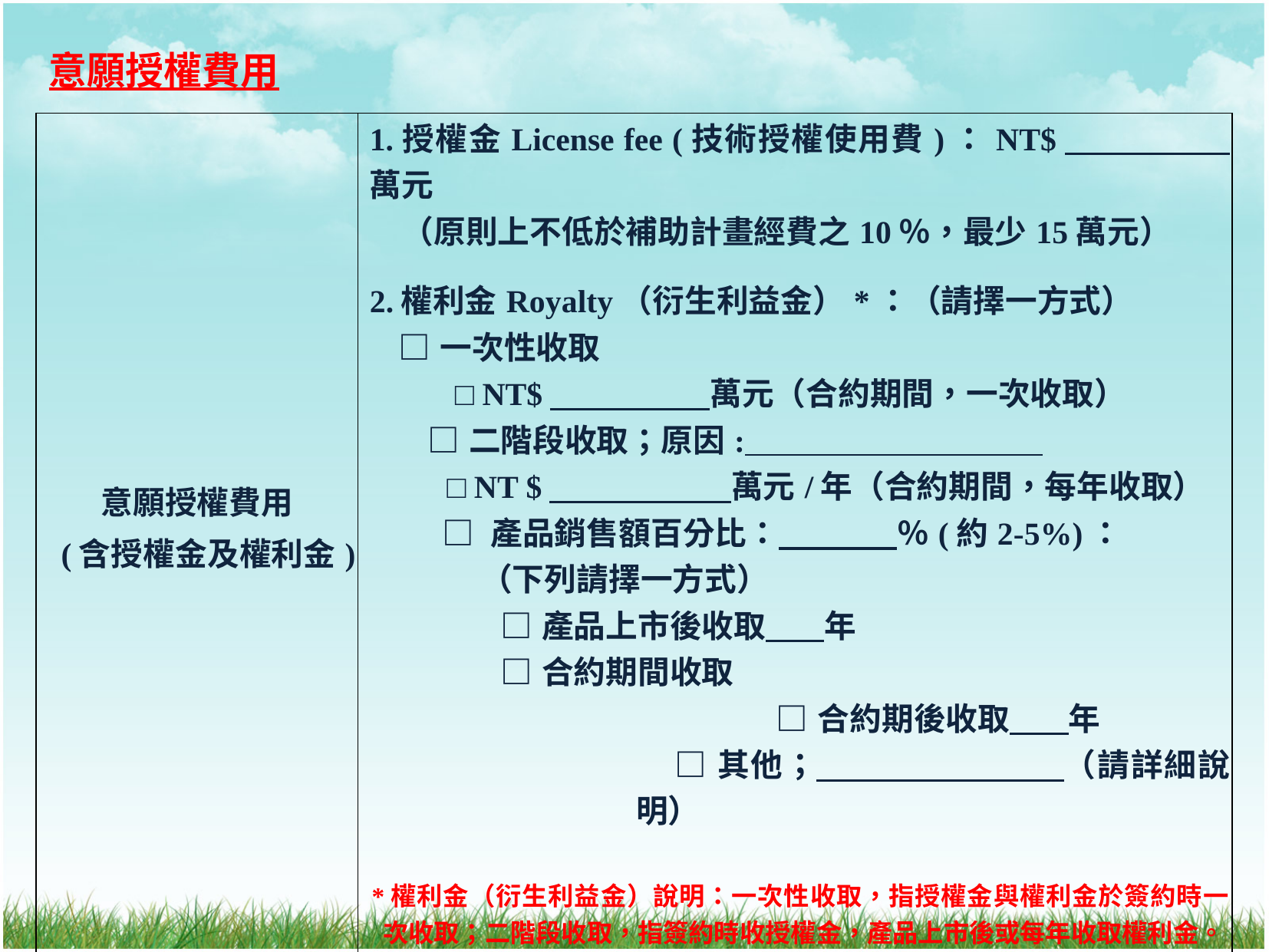

意願授權費用
| 意願授權費用 (含授權金及權利金) | 1.授權金License fee (技術授權使用費)：NT$　　　　　萬元 　（原則上不低於補助計畫經費之10％，最少15萬元） 2.權利金Royalty（衍生利益金）\*：（請擇一方式） □一次性收取 □ NT$　　　　　萬元（合約期間，一次收取） □二階段收取；原因: □ NT $　　　　　 萬元/年（合約期間，每年收取） □ 產品銷售額百分比：　　 　％(約2-5%)： （下列請擇一方式） □產品上市後收取 年 □合約期間收取 □合約期後收取 年 □其他； （請詳細說明）   \*權利金（衍生利益金）說明：一次性收取，指授權金與權利金於簽約時一次收取；二階段收取，指簽約時收授權金，產品上市後或每年收取權利金。 |
| --- | --- |
| 授 權 期 限 | 授權期限：\_\_\_\_\_\_\_\_\_\_\_\_年(不低於3年) |